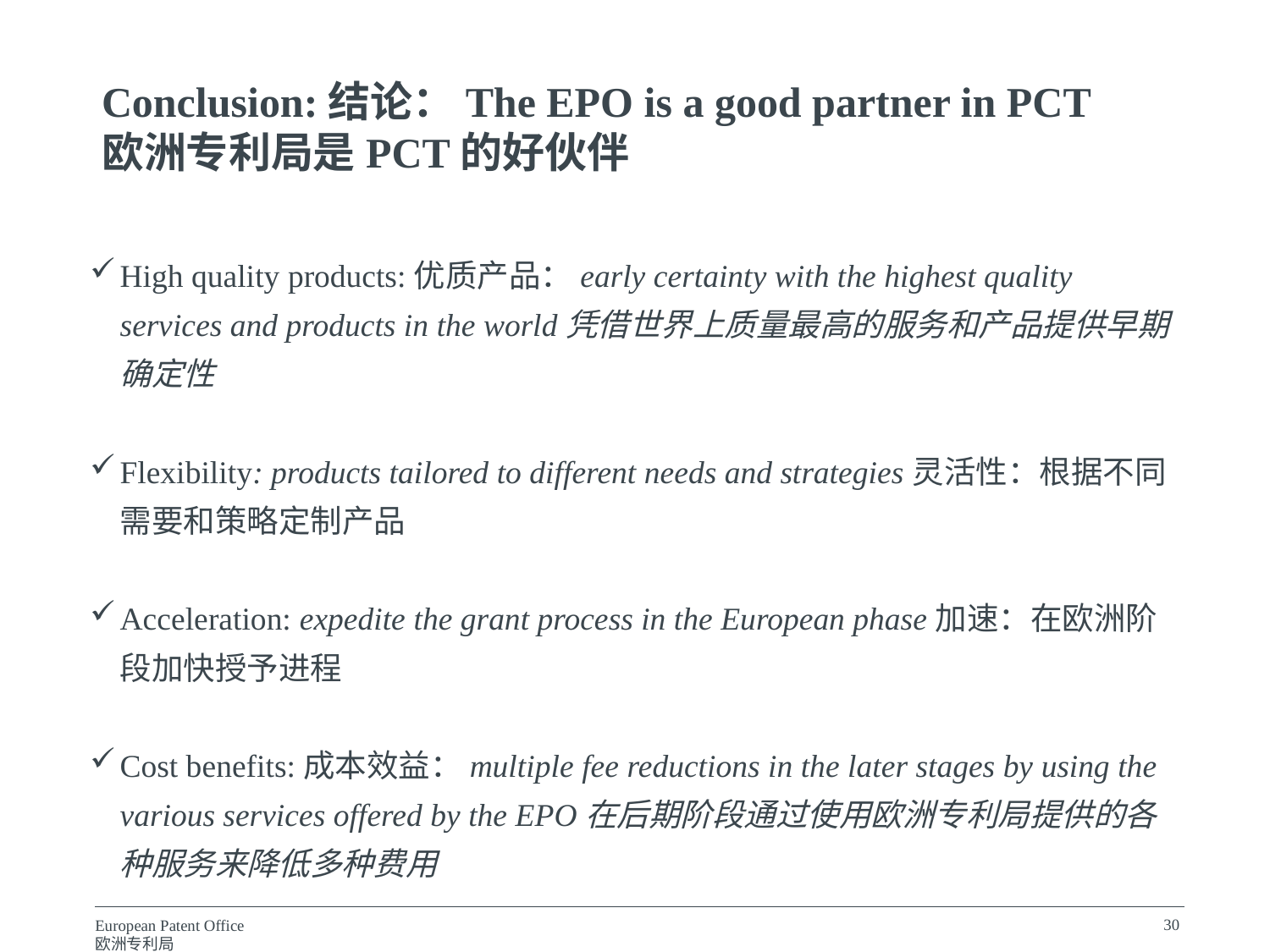

Conclusion:结论：The EPO is a good partner in PCT
欧洲专利局是PCT的好伙伴
High quality products:优质产品：early certainty with the highest quality services and products in the world凭借世界上质量最高的服务和产品提供早期确定性

Flexibility: products tailored to different needs and strategies灵活性：根据不同需要和策略定制产品

Acceleration: expedite the grant process in the European phase加速：在欧洲阶段加快授予进程

Cost benefits:成本效益：multiple fee reductions in the later stages by using the various services offered by the EPO在后期阶段通过使用欧洲专利局提供的各种服务来降低多种费用
30